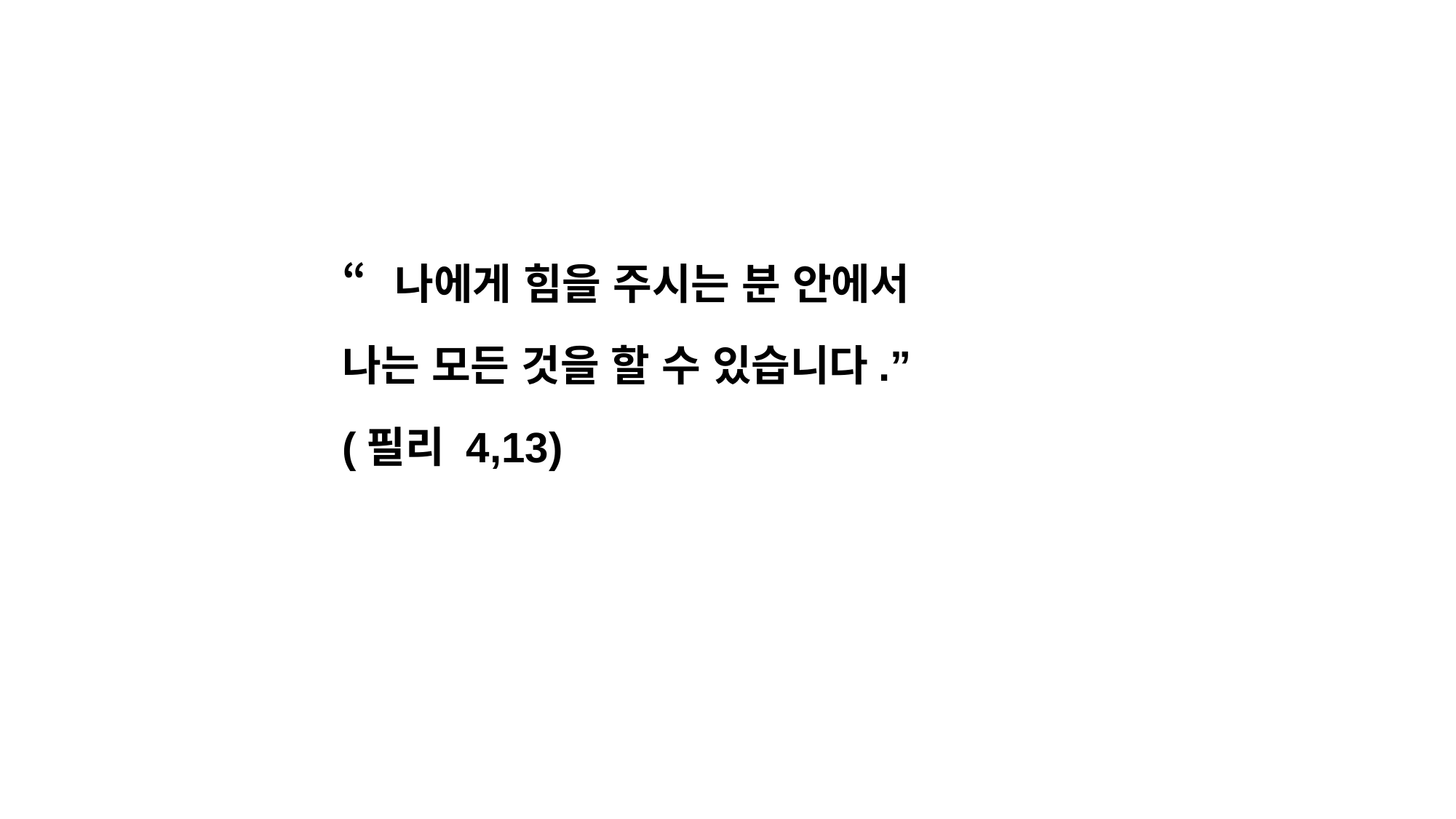

“나에게 힘을 주시는 분 안에서
나는 모든 것을 할 수 있습니다.”
(필리 4,13)